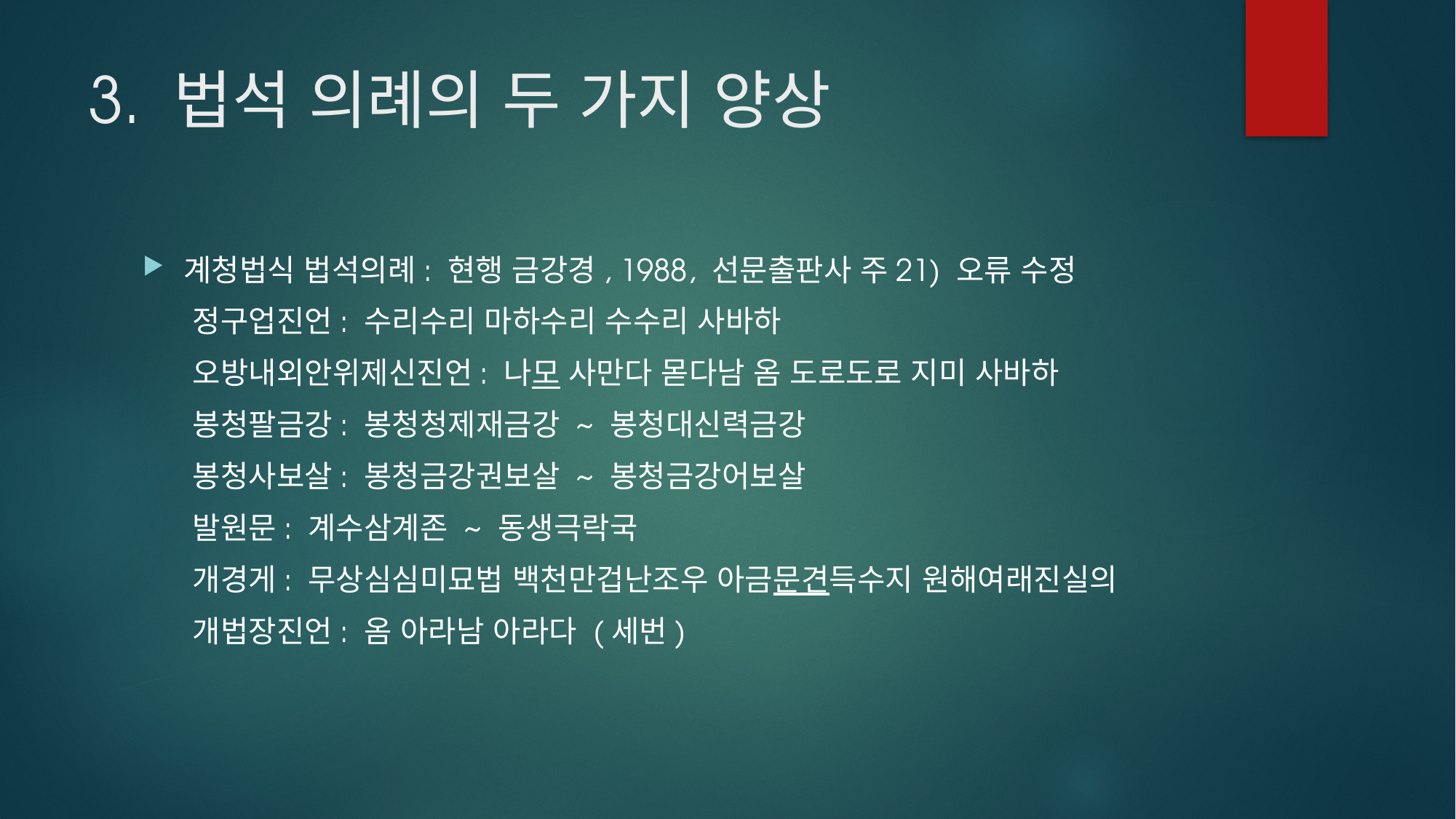

# 3. 법석 의례의 두 가지 양상
계청법식 법석의례: 현행 금강경, 1988, 선문출판사 주21) 오류 수정
     정구업진언: 수리수리 마하수리 수수리 사바하
     오방내외안위제신진언: 나모 사만다 몯다남 옴 도로도로 지미 사바하
     봉청팔금강: 봉청청제재금강 ~ 봉청대신력금강
     봉청사보살: 봉청금강권보살 ~ 봉청금강어보살
     발원문: 계수삼계존 ~ 동생극락국
     개경게: 무상심심미묘법 백천만겁난조우 아금문견득수지 원해여래진실의
     개법장진언: 옴 아라남 아라다 (세번)